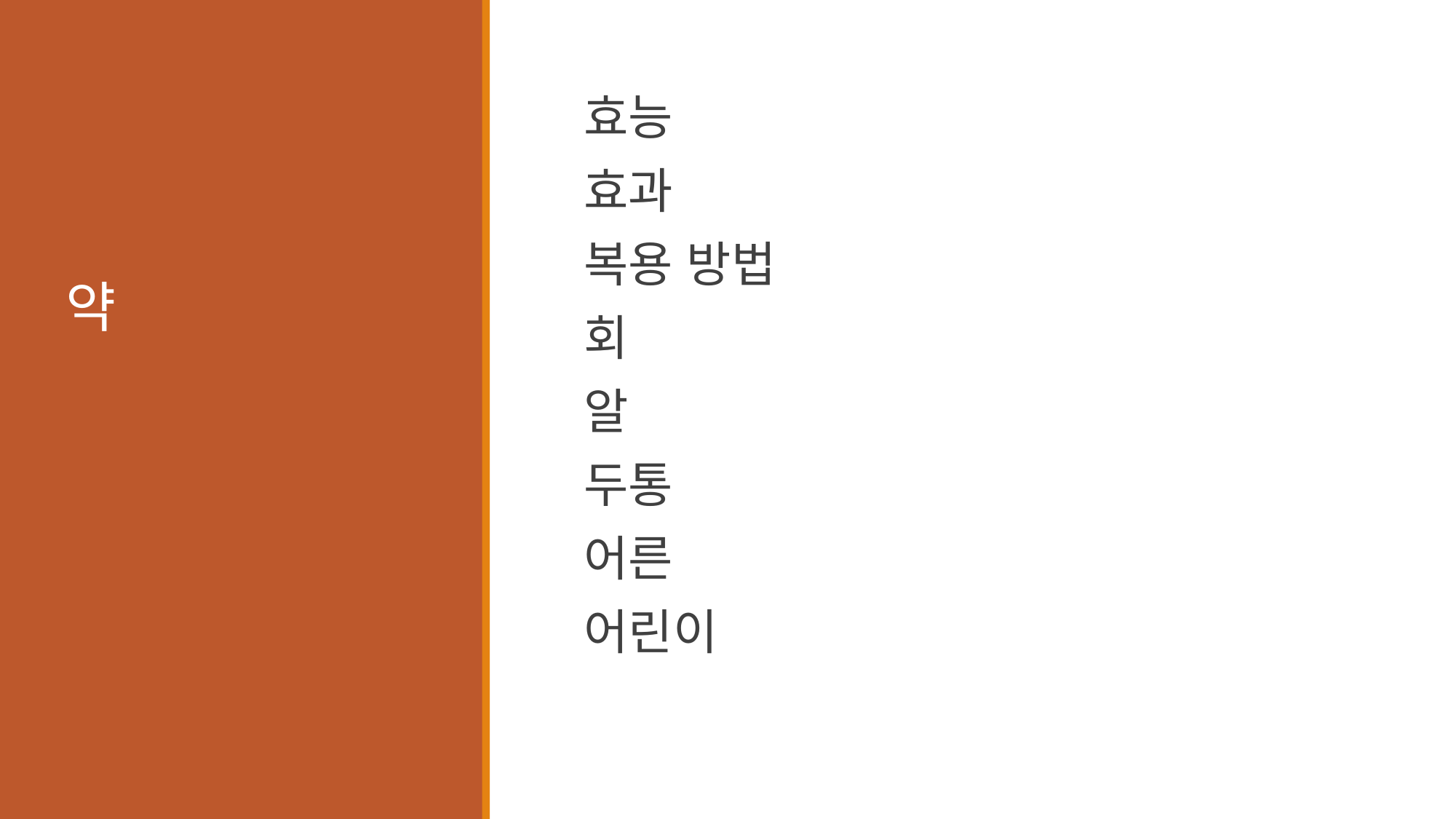

# 약
효능
효과
복용 방법
회
알
두통
어른
어린이